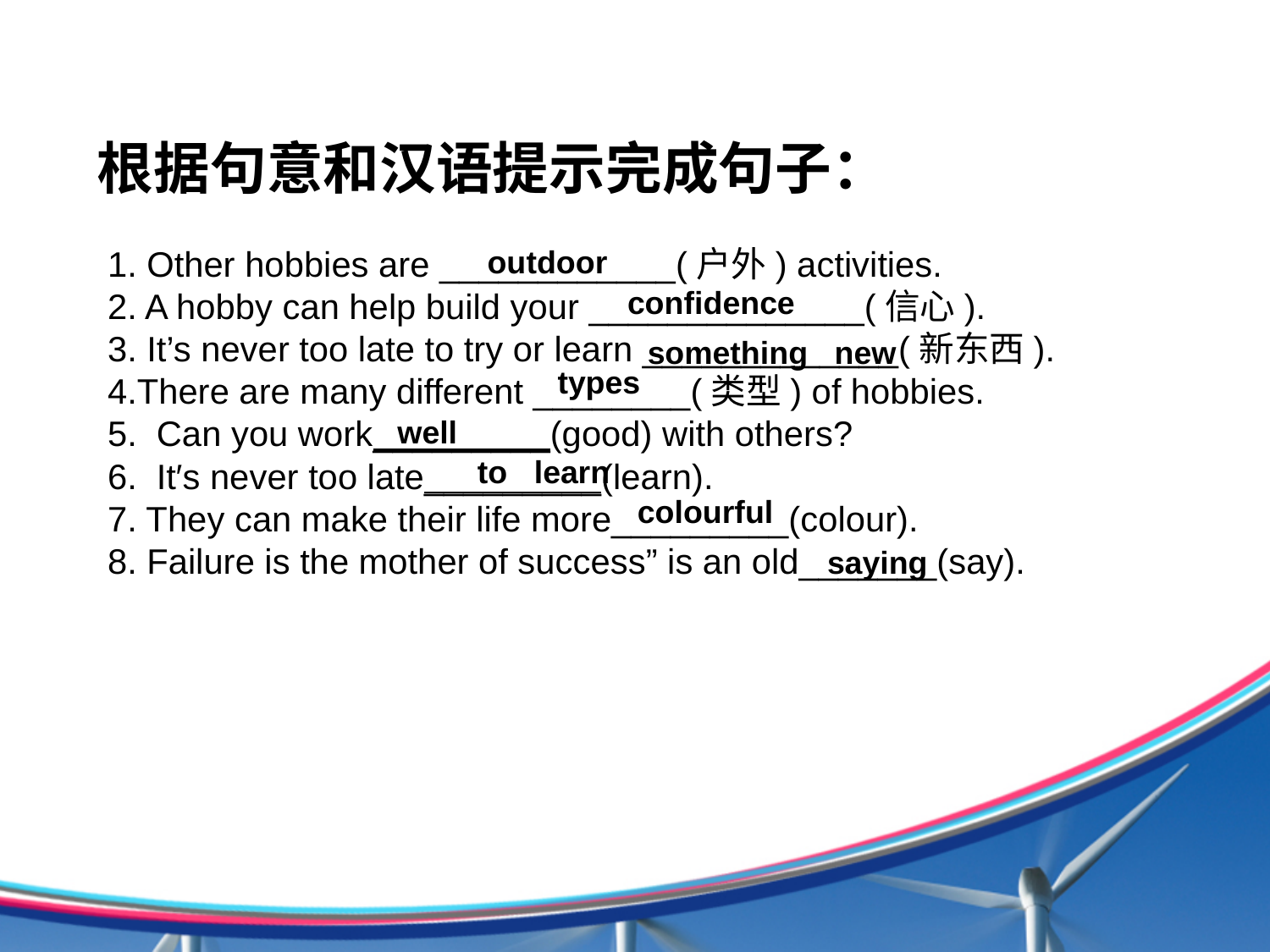

根据句意和汉语提示完成句子：
1. Other hobbies are ____________(户外) activities.
2. A hobby can help build your ______________(信心).
3. It’s never too late to try or learn _____________(新东西).
4.There are many different ________(类型) of hobbies.
5.  Can you work_________(good) with others?
6.  It′s never too late_________(learn).
7. They can make their life more_________(colour).
8. Failure is the mother of success” is an old_______(say).
outdoor
confidence
something   new
types
well
to   learn
colourful
saying